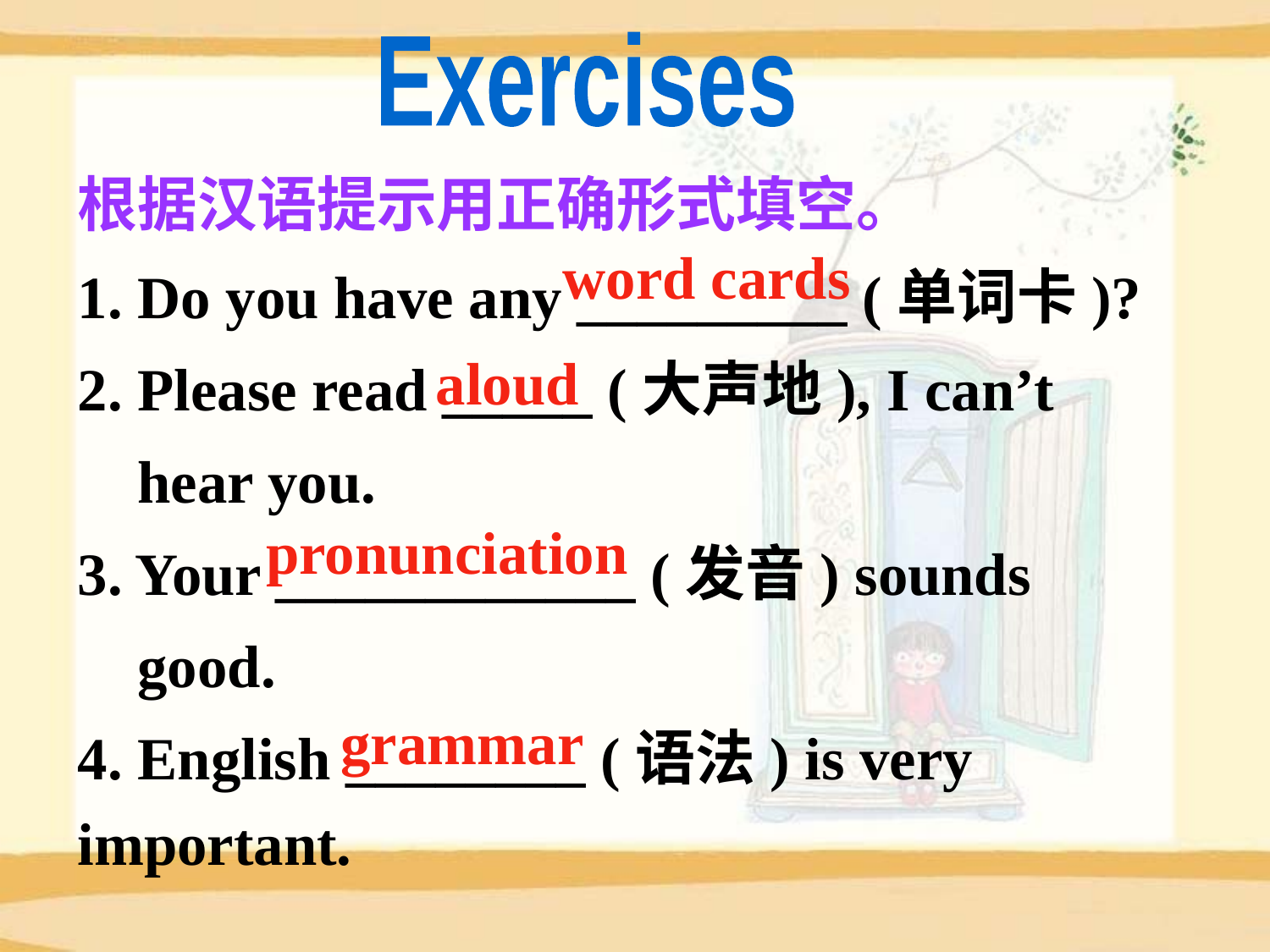

Exercises
根据汉语提示用正确形式填空。
1. Do you have any _________ (单词卡)?
2. Please read _____ (大声地), I can’t
    hear you.
3. Your ____________ (发音) sounds
    good.
4. English ________ (语法) is very important.
word cards
aloud
pronunciation
grammar